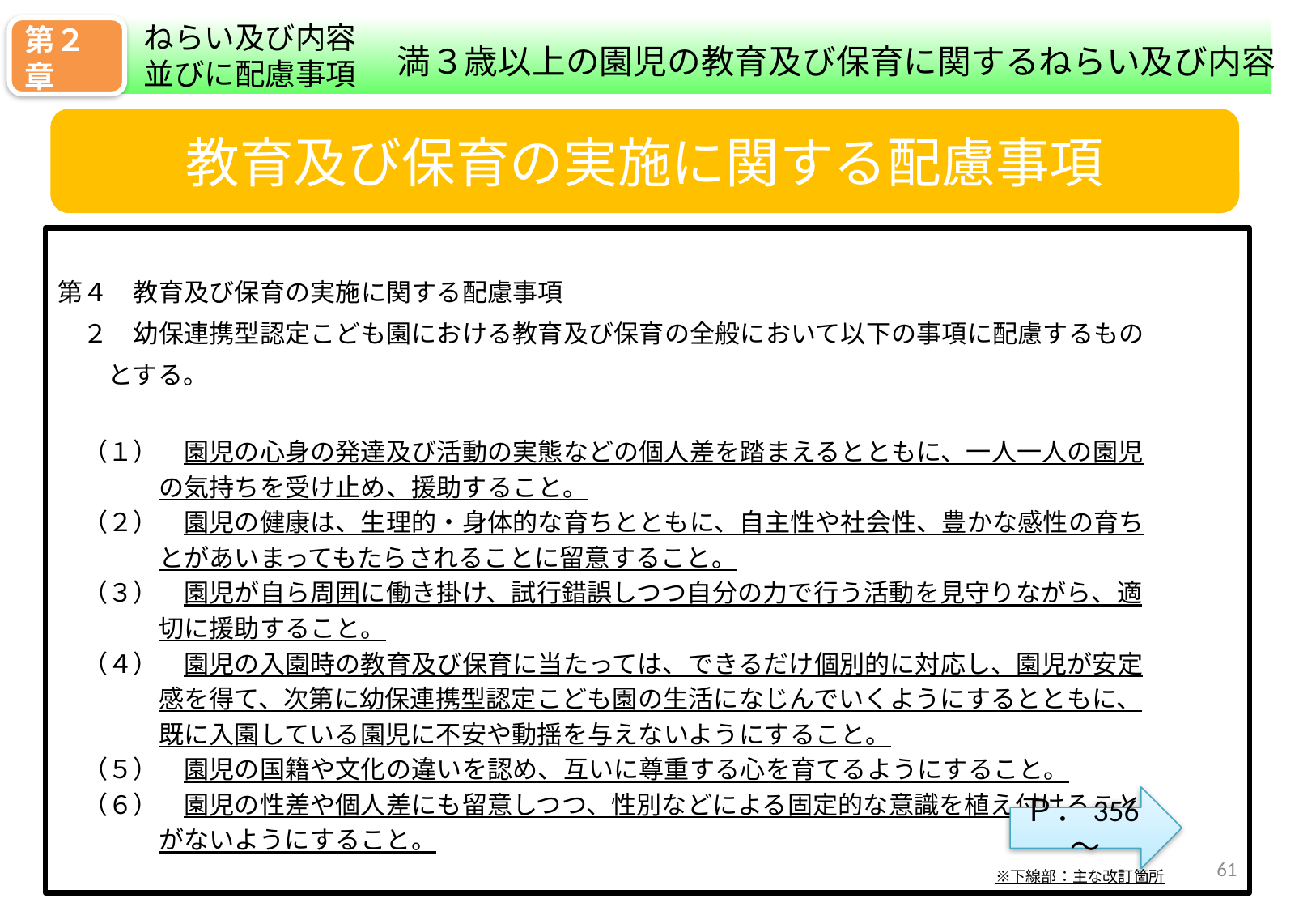

ねらい及び内容並びに配慮事項

第２章
　満３歳以上の園児の教育及び保育に関するねらい及び内容

教育及び保育の実施に関する配慮事項

第４　教育及び保育の実施に関する配慮事項
　２　幼保連携型認定こども園における教育及び保育の全般において以下の事項に配慮するもの
　　とする。

　（１）　園児の心身の発達及び活動の実態などの個人差を踏まえるとともに、一人一人の園児
　　　　の気持ちを受け止め、援助すること。
　（２）　園児の健康は、生理的・身体的な育ちとともに、自主性や社会性、豊かな感性の育ち
　　　　とがあいまってもたらされることに留意すること。
　（３）　園児が自ら周囲に働き掛け、試行錯誤しつつ自分の力で行う活動を見守りながら、適
　　　　切に援助すること。
　（４）　園児の入園時の教育及び保育に当たっては、できるだけ個別的に対応し、園児が安定
　　　　感を得て、次第に幼保連携型認定こども園の生活になじんでいくようにするとともに、
　　　　既に入園している園児に不安や動揺を与えないようにすること。
　（５）　園児の国籍や文化の違いを認め、互いに尊重する心を育てるようにすること。
　（６）　園児の性差や個人差にも留意しつつ、性別などによる固定的な意識を植え付けること
　　　　がないようにすること。
　　　　　　　　　　　　　　　　　　　　　　　　　　　　　　　　　　　　　　　　　※下線部：主な改訂箇所

Ｐ．356～
61